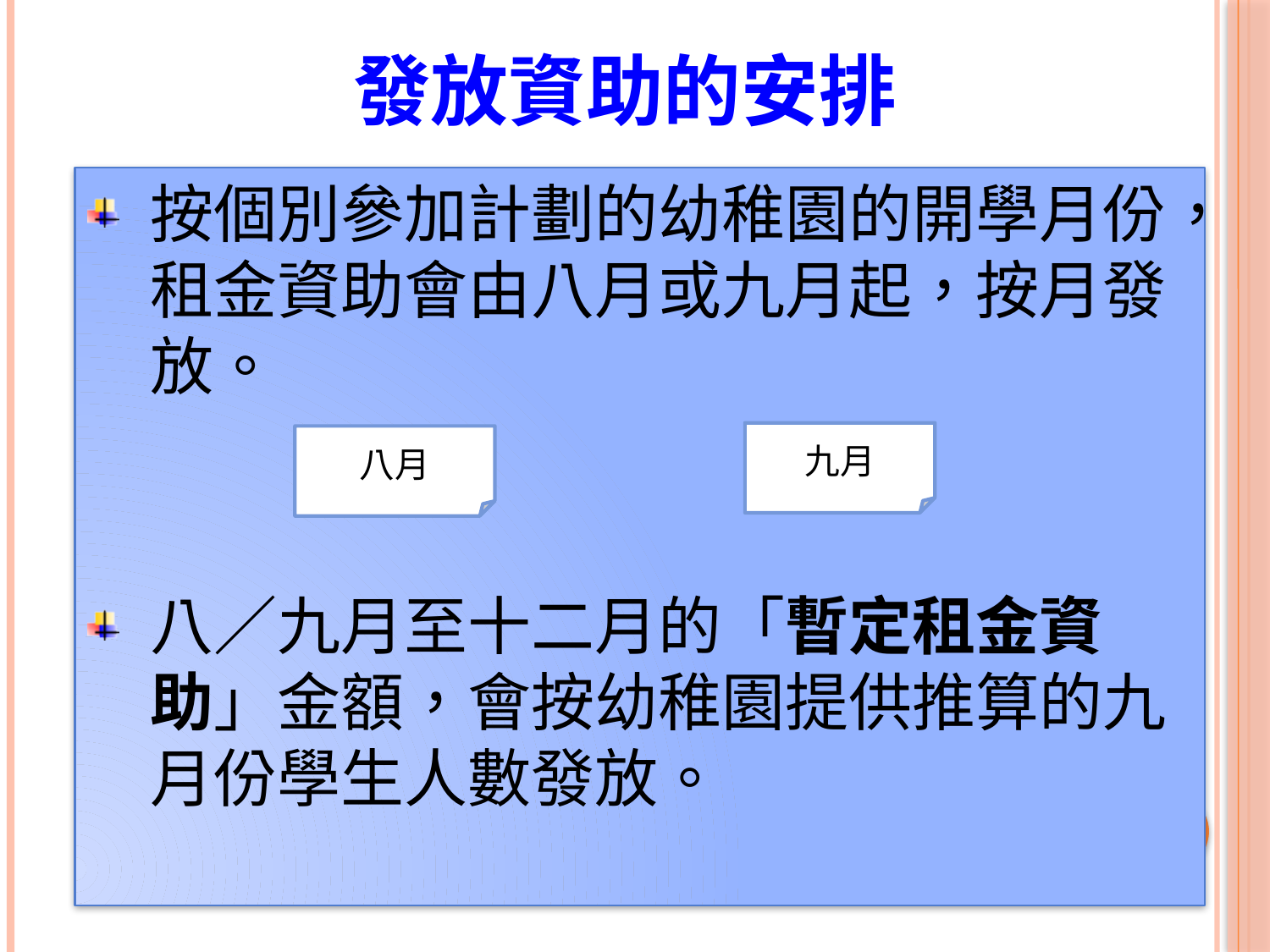

發放資助的安排
按個別參加計劃的幼稚園的開學月份，租金資助會由八月或九月起，按月發放。

八／九月至十二月的「暫定租金資助」金額，會按幼稚園提供推算的九月份學生人數發放。
九月
八月